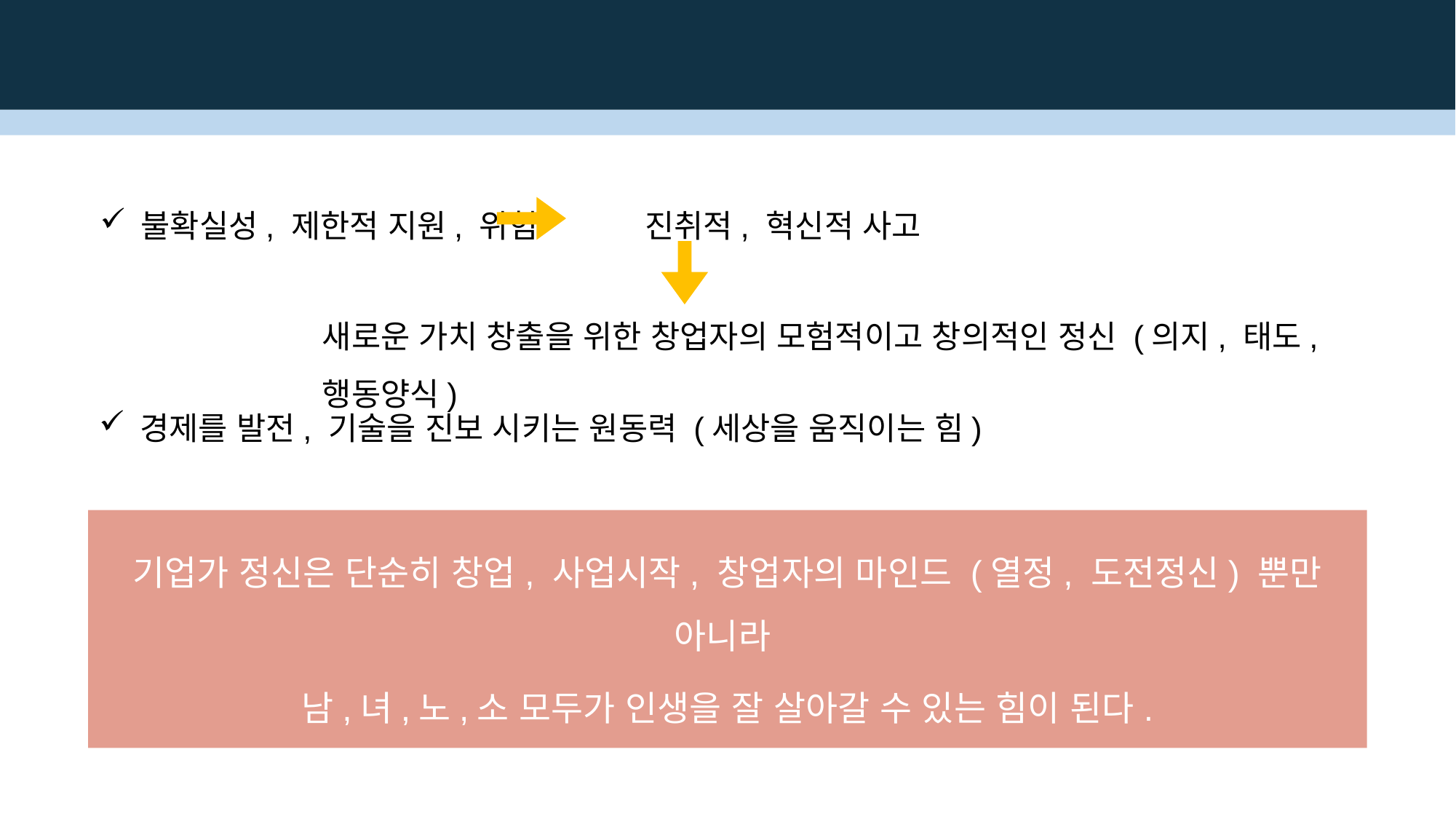

불확실성, 제한적 지원, 위험            진취적, 혁신적 사고

새로운 가치 창출을 위한 창업자의 모험적이고 창의적인 정신 (의지, 태도, 행동양식)
경제를 발전, 기술을 진보 시키는 원동력 (세상을 움직이는 힘)
기업가 정신은 단순히 창업, 사업시작, 창업자의 마인드 (열정, 도전정신) 뿐만 아니라
남,녀,노,소 모두가 인생을 잘 살아갈 수 있는 힘이 된다.